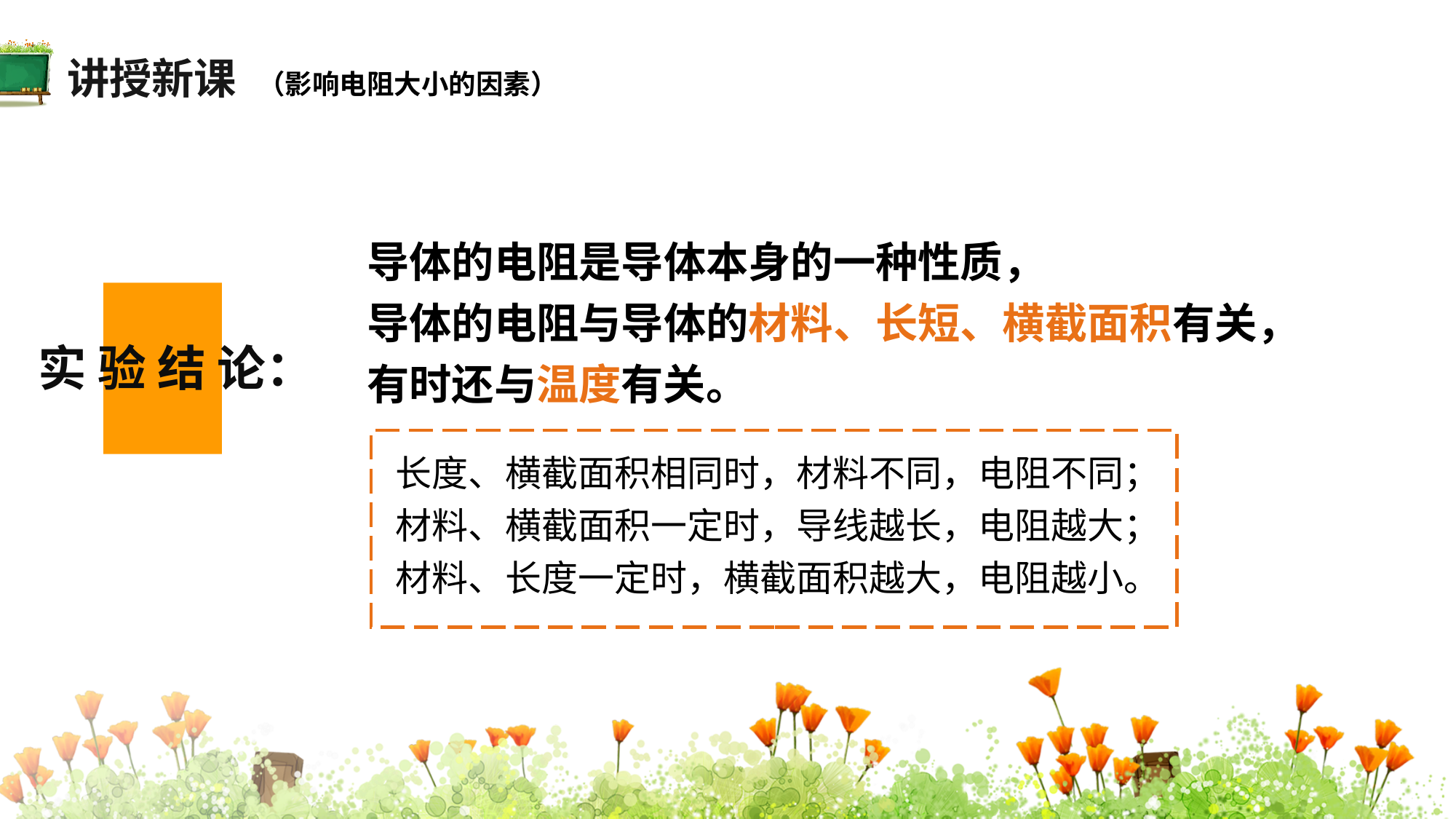

讲授新课
（影响电阻大小的因素）

导体的电阻是导体本身的一种性质，
导体的电阻与导体的材料、长短、横截面积有关，
有时还与温度有关。

实 验 结 论：

长度、横截面积相同时，材料不同，电阻不同；
材料、横截面积一定时，导线越长，电阻越大；
材料、长度一定时，横截面积越大，电阻越小。